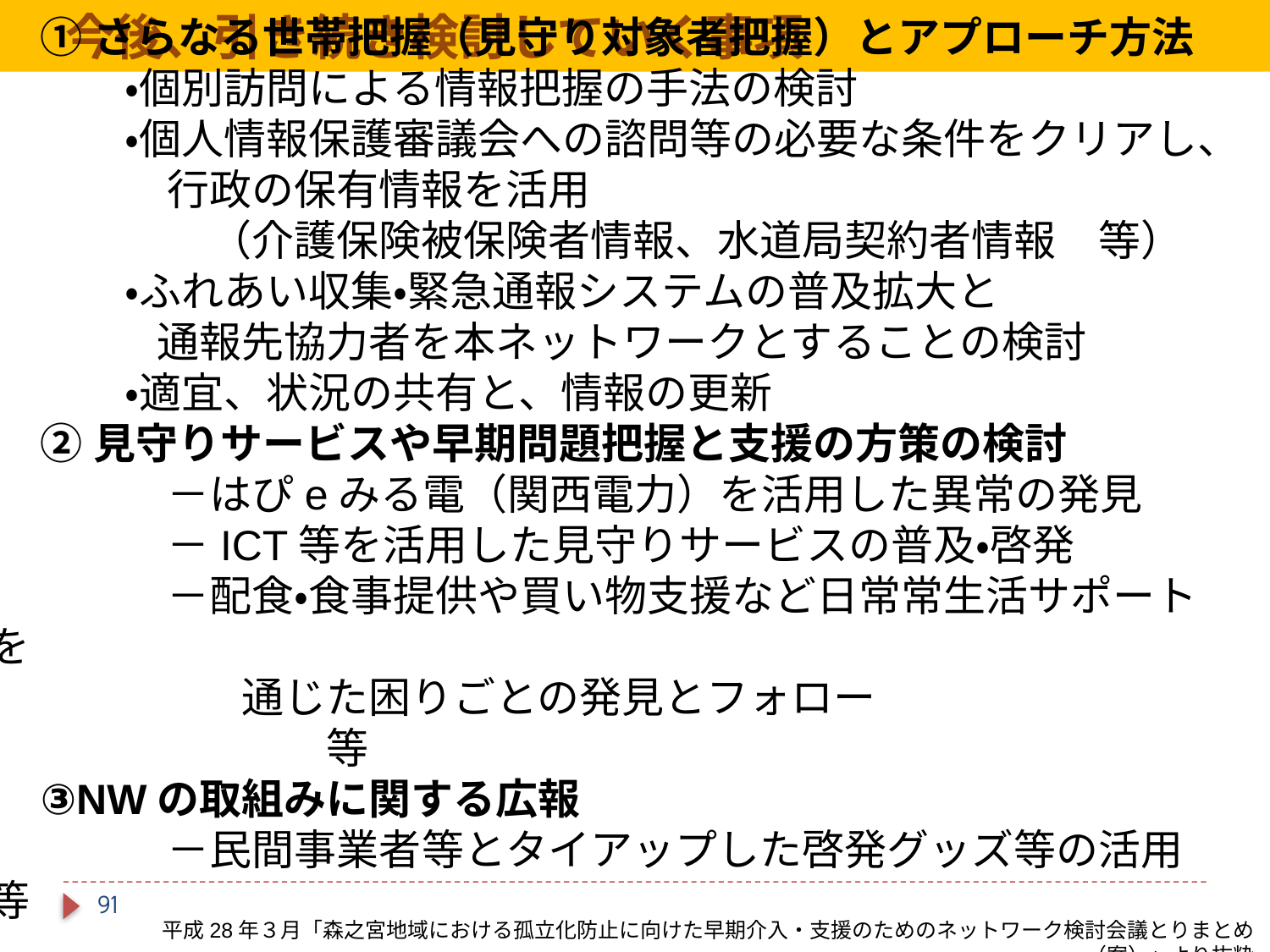

今後、引き続き検討していく事項
①さらなる世帯把握（見守り対象者把握）とアプローチ方法
　　・個別訪問による情報把握の手法の検討
　　・個人情報保護審議会への諮問等の必要な条件をクリアし、
　　　行政の保有情報を活用
　　　　（介護保険被保険者情報、水道局契約者情報　等）
　　・ふれあい収集・緊急通報システムの普及拡大と
　　　　通報先協力者を本ネットワークとすることの検討
　　・適宜、状況の共有と、情報の更新
②見守りサービスや早期問題把握と支援の方策の検討
　　　－はぴeみる電（関西電力）を活用した異常の発見
　　　－ICT等を活用した見守りサービスの普及・啓発
　　　－配食・食事提供や買い物支援など日常常生活サポートを
　　　　　　通じた困りごとの発見とフォロー　　　　　　　　　　　　　　　　等
③NWの取組みに関する広報
　　　－民間事業者等とタイアップした啓発グッズ等の活用　等
91
平成28年３月「森之宮地域における孤立化防止に向けた早期介入・支援のためのネットワーク検討会議とりまとめ（案）」より抜粋